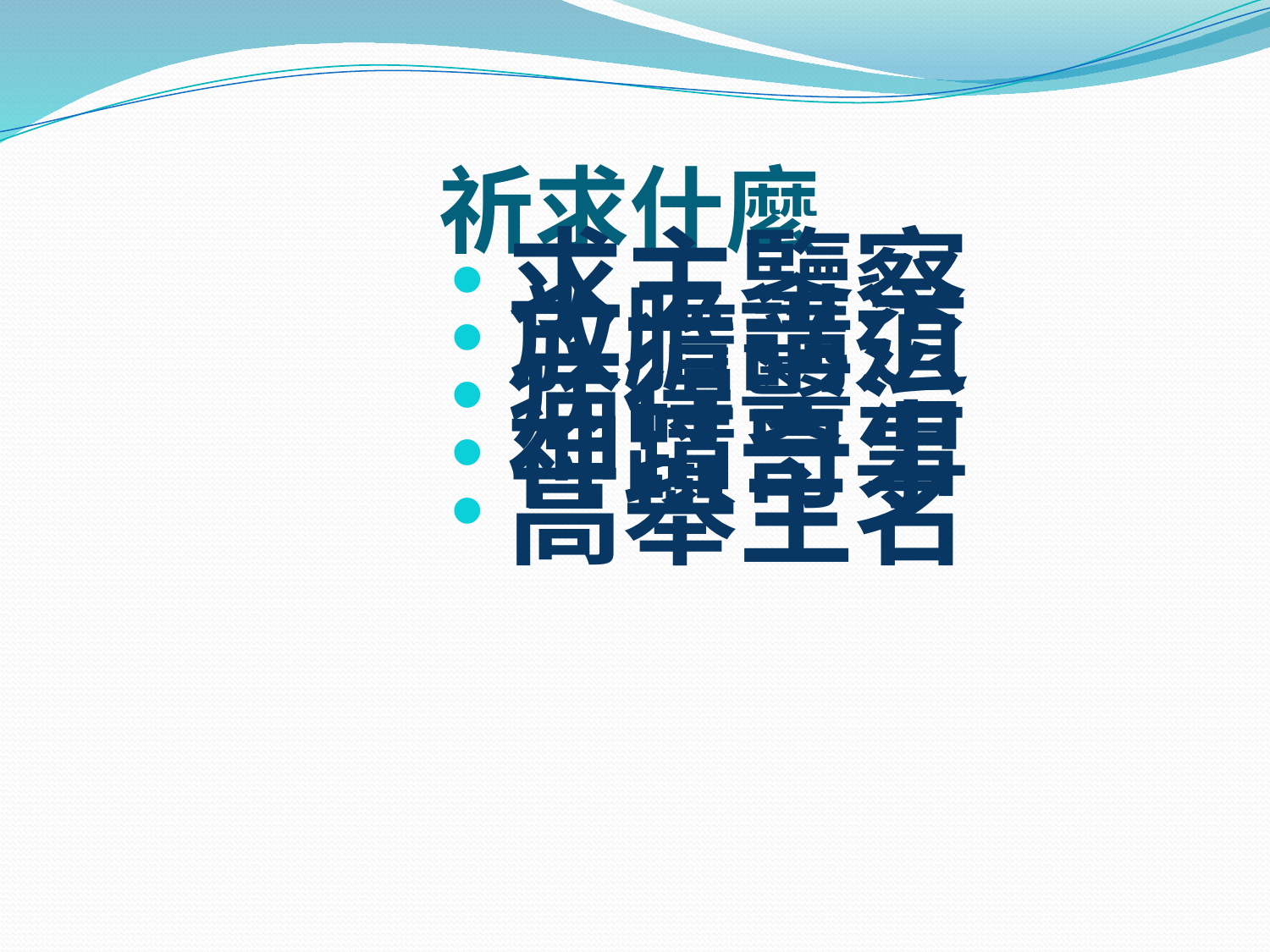

# 祈求什麼
求主鑒察
放膽講道
病得醫治
神蹟奇事
高舉主名